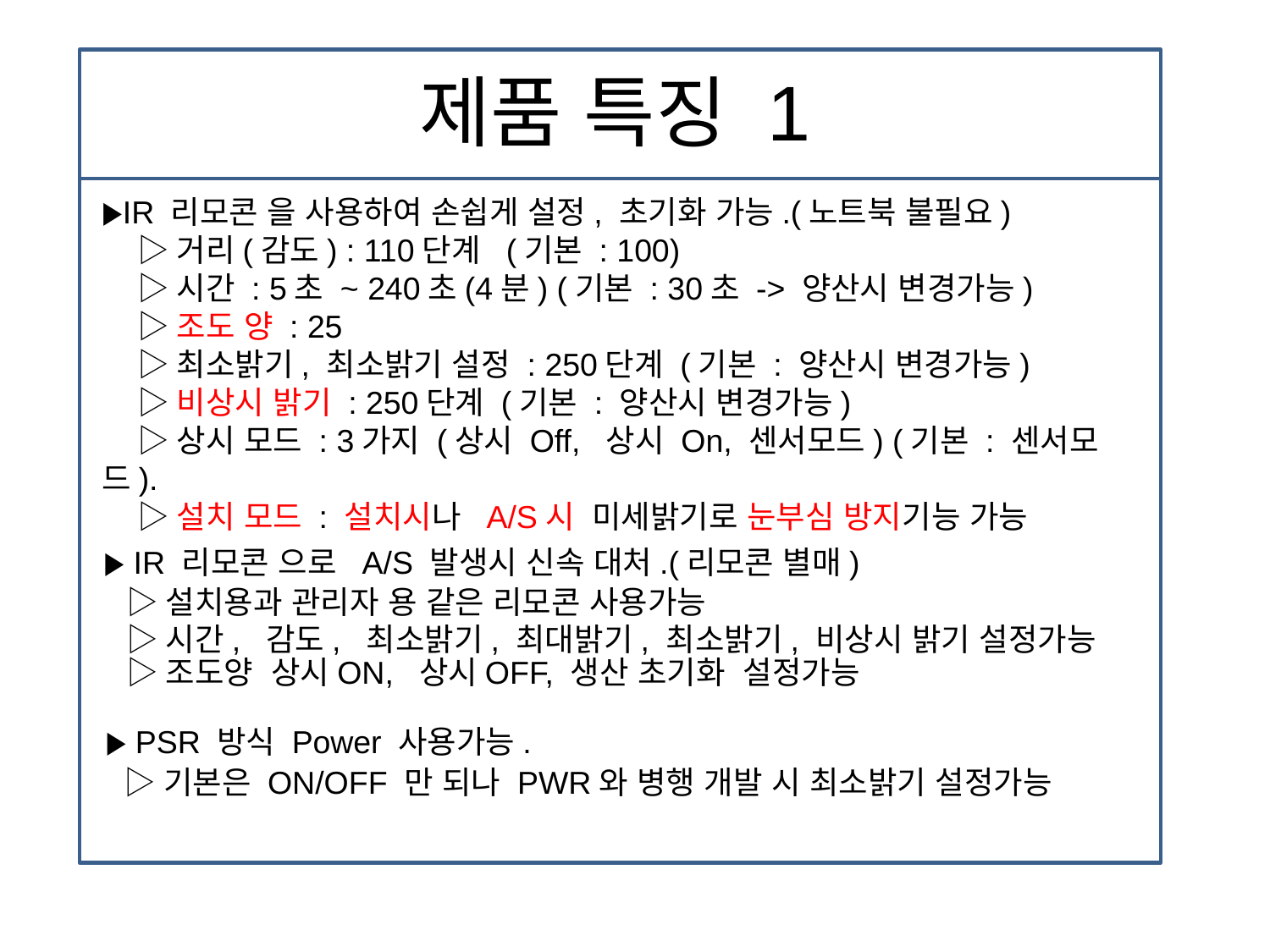

# 제품 특징 1

▶IR 리모콘 을 사용하여 손쉽게 설정, 초기화 가능.(노트북 불필요)
    ▷거리(감도) : 110단계  (기본 : 100)
    ▷시간 : 5초 ~ 240초(4분) (기본 : 30초 -> 양산시 변경가능)
    ▷조도 양 : 25
    ▷최소밝기, 최소밝기 설정 : 250단계 (기본 : 양산시 변경가능)
    ▷비상시 밝기 : 250단계 (기본 : 양산시 변경가능)
    ▷상시 모드 : 3가지 (상시 Off,  상시 On, 센서모드) (기본 : 센서모드).
    ▷설치 모드 : 설치시나  A/S시  미세밝기로 눈부심 방지기능 가능
 ▶ IR 리모콘 으로  A/S 발생시 신속 대처.(리모콘 별매)
    ▷설치용과 관리자 용 같은 리모콘 사용가능
    ▷시간,  감도,  최소밝기, 최대밝기, 최소밝기, 비상시 밝기 설정가능
    ▷조도양  상시ON,  상시OFF, 생산 초기화  설정가능
▶ PSR 방식 Power 사용가능.
    ▷기본은 ON/OFF 만 되나 PWR와 병행 개발 시 최소밝기 설정가능